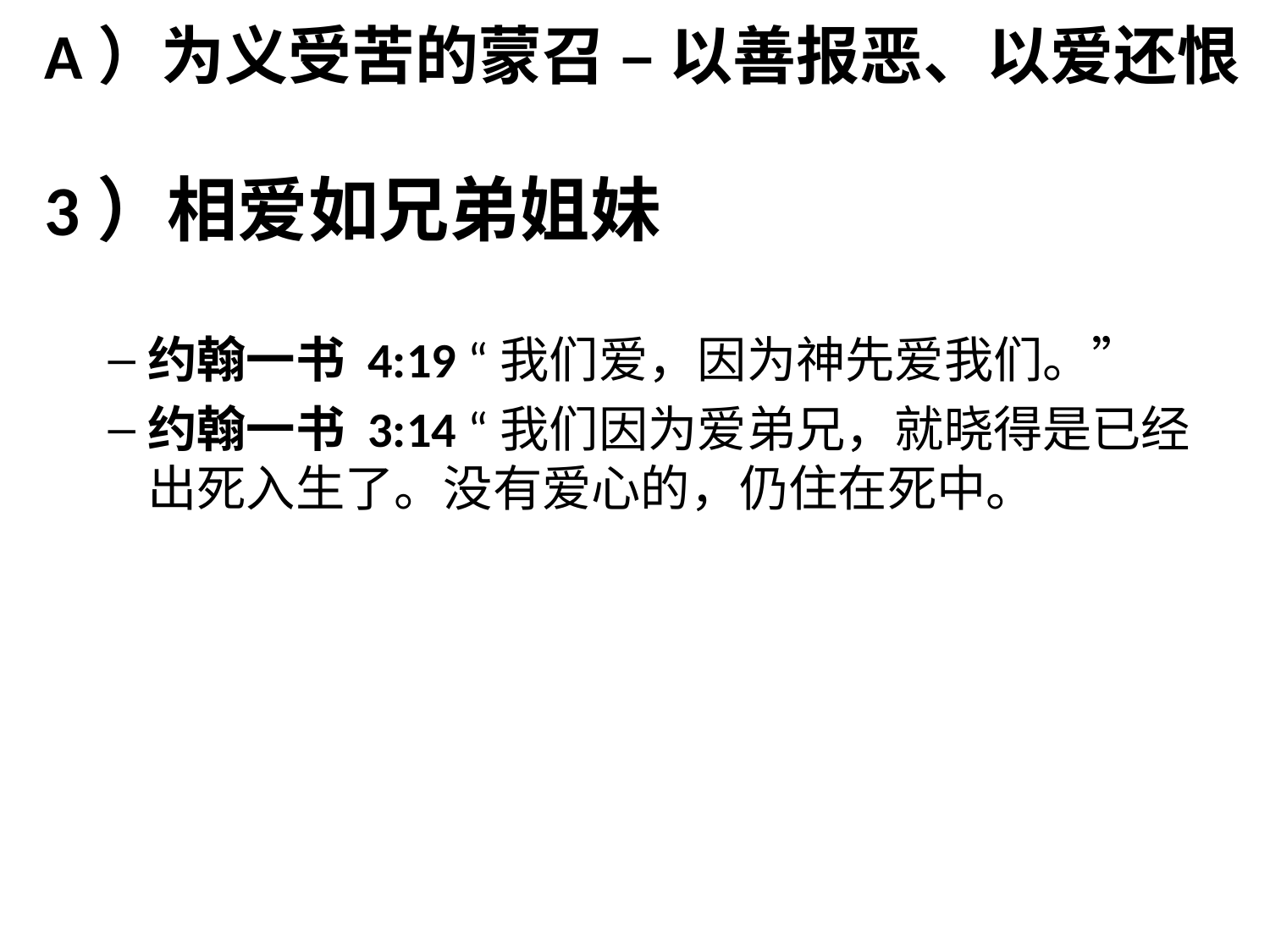

A）为义受苦的蒙召 – 以善报恶、以爱还恨
#
3）相爱如兄弟姐妹

约翰一书 4:19 “我们爱，因为神先爱我们。”
约翰一书 3:14 “我们因为爱弟兄，就晓得是已经出死入生了。没有爱心的，仍住在死中。